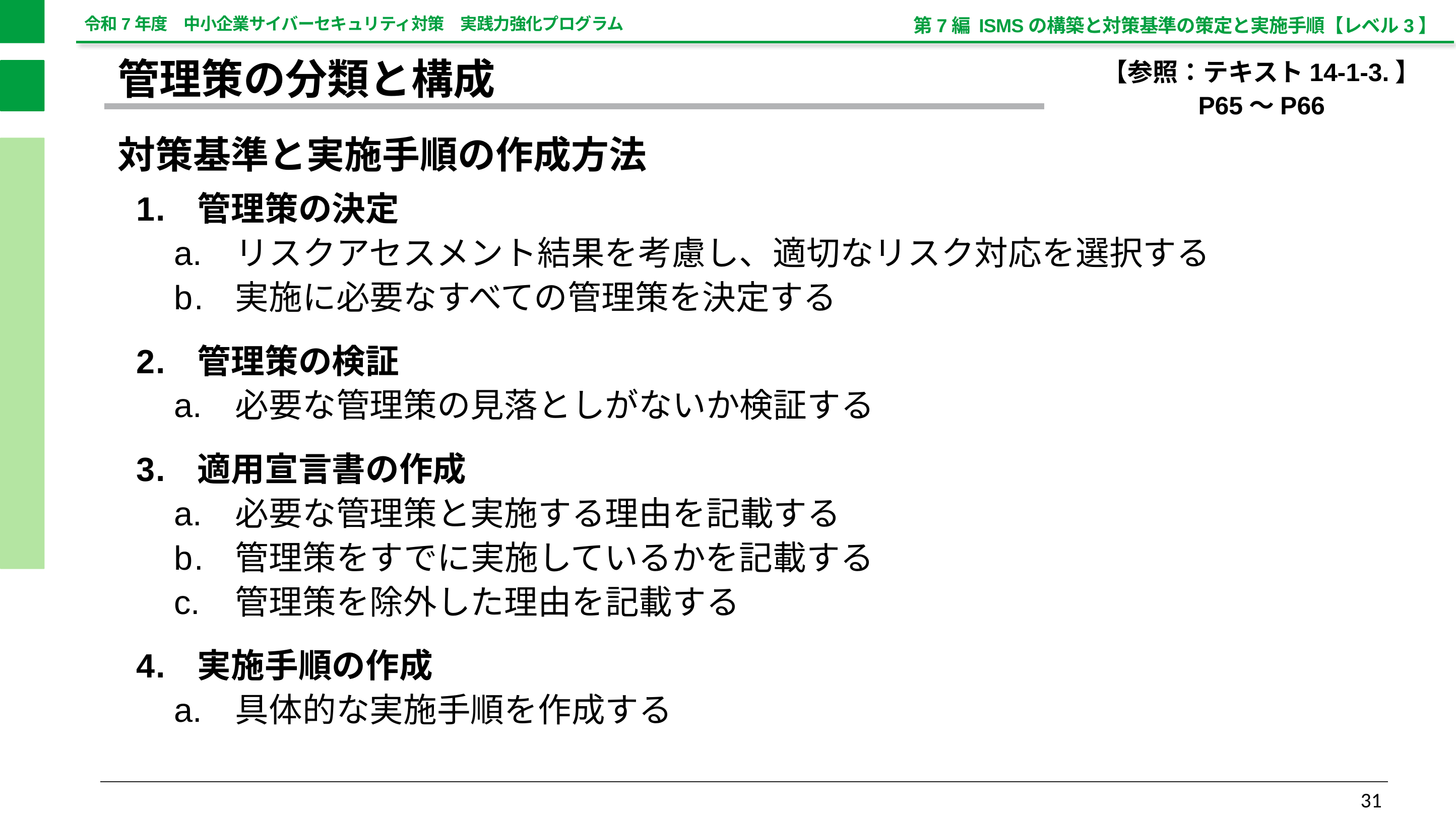

第7編 ISMSの構築と対策基準の策定と実施手順【レベル3】
【参照：テキスト14-1-3.】
P65～P66
管理策の分類と構成
対策基準と実施手順の作成方法
管理策の決定
リスクアセスメント結果を考慮し、適切なリスク対応を選択する
実施に必要なすべての管理策を決定する

管理策の検証
必要な管理策の見落としがないか検証する

適用宣言書の作成
必要な管理策と実施する理由を記載する
管理策をすでに実施しているかを記載する
管理策を除外した理由を記載する

実施手順の作成
具体的な実施手順を作成する